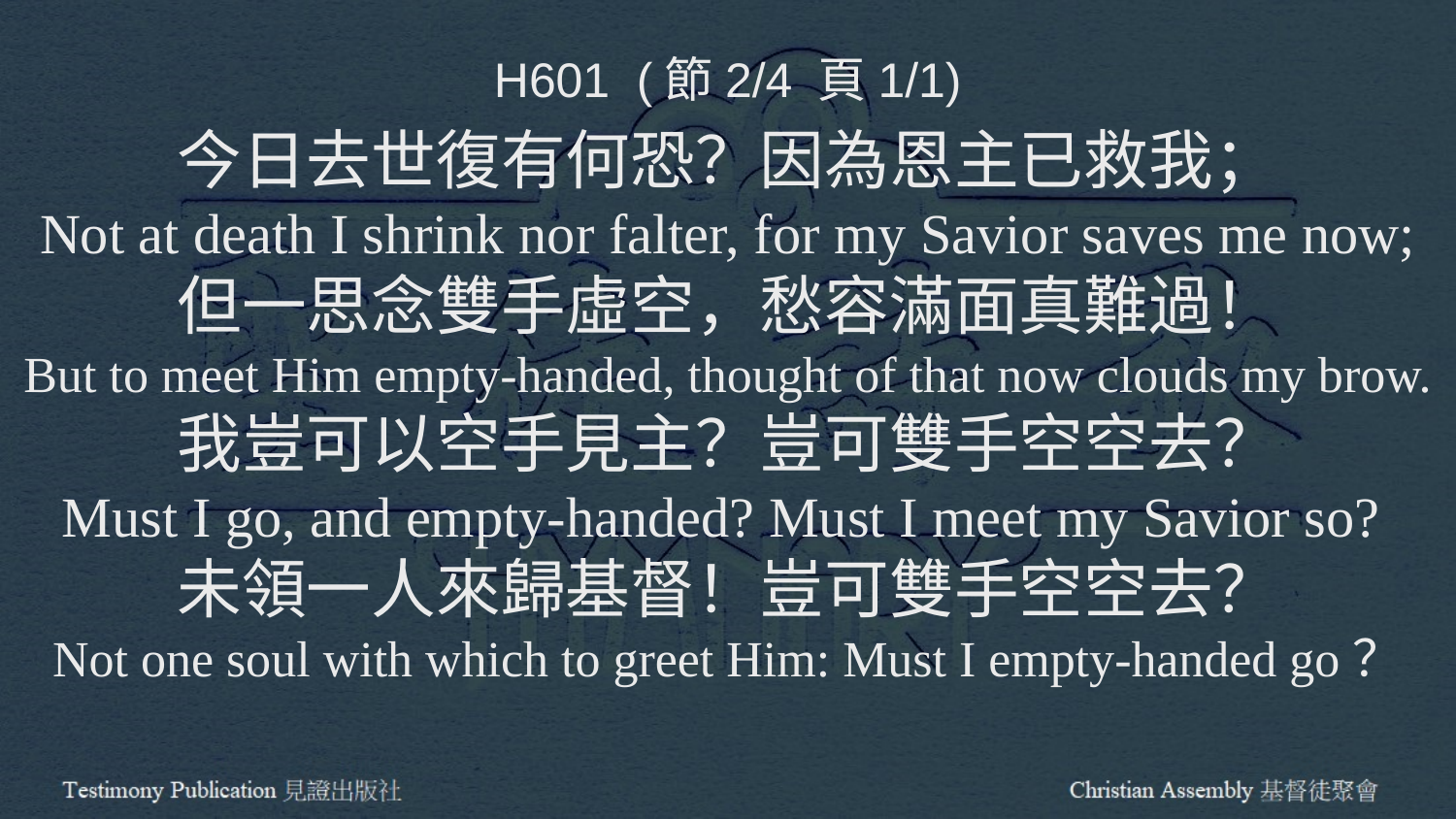

H601  (節2/4 頁1/1)
今日去世復有何恐？因為恩主已救我；
Not at death I shrink nor falter, for my Savior saves me now;
但一思念雙手虛空，愁容滿面真難過！
But to meet Him empty-handed, thought of that now clouds my brow.
我豈可以空手見主？豈可雙手空空去？
Must I go, and empty-handed? Must I meet my Savior so?
未領一人來歸基督！豈可雙手空空去？
Not one soul with which to greet Him: Must I empty-handed go？